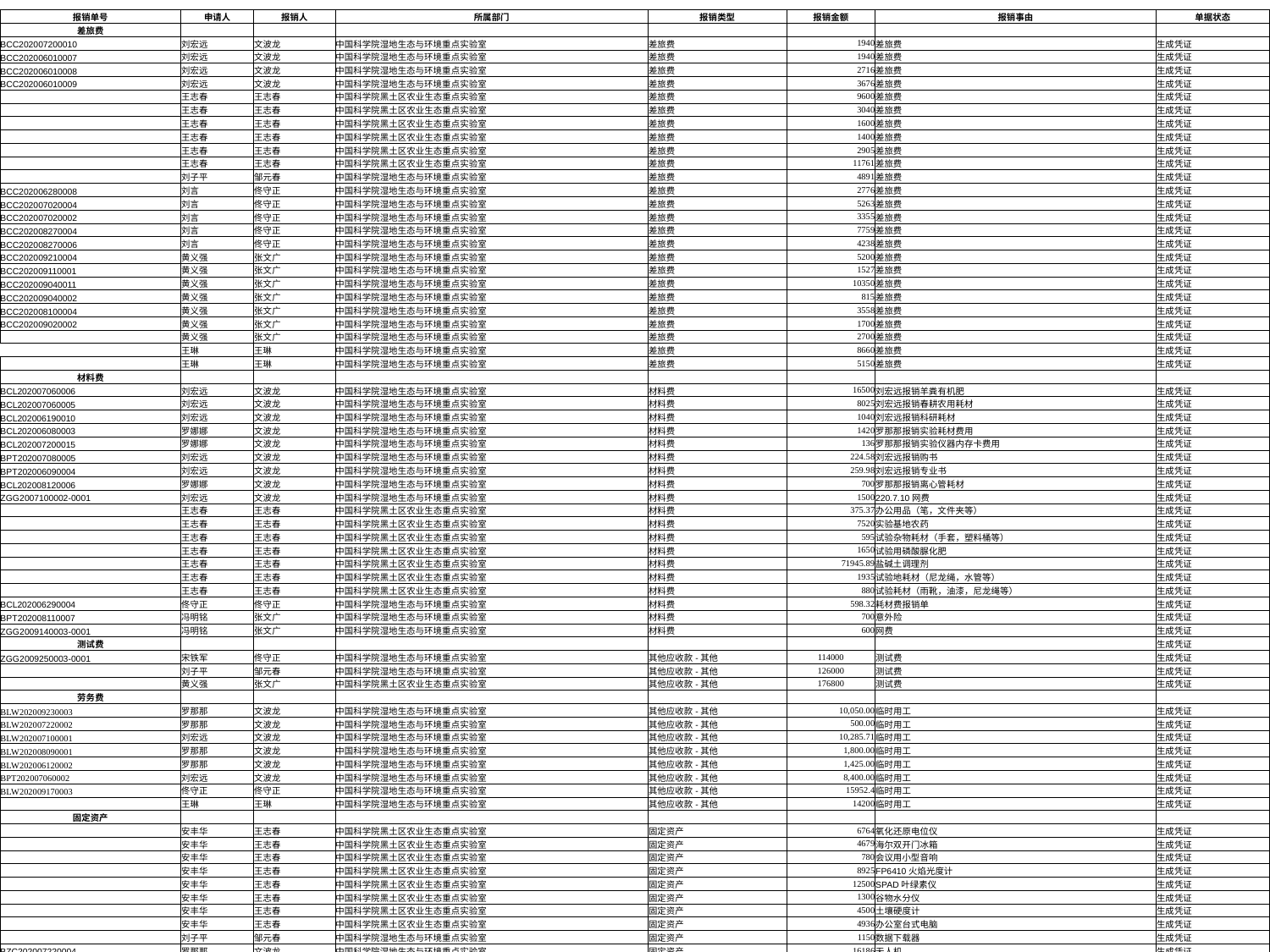

| 报销单号 | 申请人 | 报销人 | 所属部门 | 报销类型 | 报销金额 | 报销事由 | 单据状态 |
| --- | --- | --- | --- | --- | --- | --- | --- |
| 差旅费 |  |  |  |  |  |  |  |
| BCC202007200010 | 刘宏远 | 文波龙 | 中国科学院湿地生态与环境重点实验室 | 差旅费 | 1940 | 差旅费 | 生成凭证 |
| BCC202006010007 | 刘宏远 | 文波龙 | 中国科学院湿地生态与环境重点实验室 | 差旅费 | 1940 | 差旅费 | 生成凭证 |
| BCC202006010008 | 刘宏远 | 文波龙 | 中国科学院湿地生态与环境重点实验室 | 差旅费 | 2716 | 差旅费 | 生成凭证 |
| BCC202006010009 | 刘宏远 | 文波龙 | 中国科学院湿地生态与环境重点实验室 | 差旅费 | 3676 | 差旅费 | 生成凭证 |
|  | 王志春 | 王志春 | 中国科学院黑土区农业生态重点实验室 | 差旅费 | 9600 | 差旅费 | 生成凭证 |
|  | 王志春 | 王志春 | 中国科学院黑土区农业生态重点实验室 | 差旅费 | 3040 | 差旅费 | 生成凭证 |
|  | 王志春 | 王志春 | 中国科学院黑土区农业生态重点实验室 | 差旅费 | 1600 | 差旅费 | 生成凭证 |
|  | 王志春 | 王志春 | 中国科学院黑土区农业生态重点实验室 | 差旅费 | 1400 | 差旅费 | 生成凭证 |
|  | 王志春 | 王志春 | 中国科学院黑土区农业生态重点实验室 | 差旅费 | 2905 | 差旅费 | 生成凭证 |
|  | 王志春 | 王志春 | 中国科学院黑土区农业生态重点实验室 | 差旅费 | 11761 | 差旅费 | 生成凭证 |
|  | 刘子平 | 邹元春 | 中国科学院湿地生态与环境重点实验室 | 差旅费 | 4891 | 差旅费 | 生成凭证 |
| BCC202006280008 | 刘言 | 佟守正 | 中国科学院湿地生态与环境重点实验室 | 差旅费 | 2776 | 差旅费 | 生成凭证 |
| BCC202007020004 | 刘言 | 佟守正 | 中国科学院湿地生态与环境重点实验室 | 差旅费 | 5263 | 差旅费 | 生成凭证 |
| BCC202007020002 | 刘言 | 佟守正 | 中国科学院湿地生态与环境重点实验室 | 差旅费 | 3355 | 差旅费 | 生成凭证 |
| BCC202008270004 | 刘言 | 佟守正 | 中国科学院湿地生态与环境重点实验室 | 差旅费 | 7759 | 差旅费 | 生成凭证 |
| BCC202008270006 | 刘言 | 佟守正 | 中国科学院湿地生态与环境重点实验室 | 差旅费 | 4238 | 差旅费 | 生成凭证 |
| BCC202009210004 | 黄义强 | 张文广 | 中国科学院湿地生态与环境重点实验室 | 差旅费 | 5200 | 差旅费 | 生成凭证 |
| BCC202009110001 | 黄义强 | 张文广 | 中国科学院湿地生态与环境重点实验室 | 差旅费 | 1527 | 差旅费 | 生成凭证 |
| BCC202009040011 | 黄义强 | 张文广 | 中国科学院湿地生态与环境重点实验室 | 差旅费 | 10350 | 差旅费 | 生成凭证 |
| BCC202009040002 | 黄义强 | 张文广 | 中国科学院湿地生态与环境重点实验室 | 差旅费 | 815 | 差旅费 | 生成凭证 |
| BCC202008100004 | 黄义强 | 张文广 | 中国科学院湿地生态与环境重点实验室 | 差旅费 | 3558 | 差旅费 | 生成凭证 |
| BCC202009020002 | 黄义强 | 张文广 | 中国科学院湿地生态与环境重点实验室 | 差旅费 | 1700 | 差旅费 | 生成凭证 |
|  | 黄义强 | 张文广 | 中国科学院湿地生态与环境重点实验室 | 差旅费 | 2700 | 差旅费 | 生成凭证 |
|  | 王琳 | 王琳 | 中国科学院湿地生态与环境重点实验室 | 差旅费 | 8660 | 差旅费 | 生成凭证 |
|  | 王琳 | 王琳 | 中国科学院湿地生态与环境重点实验室 | 差旅费 | 5150 | 差旅费 | 生成凭证 |
| 材料费 |  |  |  |  |  |  |  |
| BCL202007060006 | 刘宏远 | 文波龙 | 中国科学院湿地生态与环境重点实验室 | 材料费 | 16500 | 刘宏远报销羊粪有机肥 | 生成凭证 |
| BCL202007060005 | 刘宏远 | 文波龙 | 中国科学院湿地生态与环境重点实验室 | 材料费 | 8025 | 刘宏远报销春耕农用耗材 | 生成凭证 |
| BCL202006190010 | 刘宏远 | 文波龙 | 中国科学院湿地生态与环境重点实验室 | 材料费 | 1040 | 刘宏远报销科研耗材 | 生成凭证 |
| BCL202006080003 | 罗娜娜 | 文波龙 | 中国科学院湿地生态与环境重点实验室 | 材料费 | 1420 | 罗那那报销实验耗材费用 | 生成凭证 |
| BCL202007200015 | 罗娜娜 | 文波龙 | 中国科学院湿地生态与环境重点实验室 | 材料费 | 136 | 罗那那报销实验仪器内存卡费用 | 生成凭证 |
| BPT202007080005 | 刘宏远 | 文波龙 | 中国科学院湿地生态与环境重点实验室 | 材料费 | 224.58 | 刘宏远报销购书 | 生成凭证 |
| BPT202006090004 | 刘宏远 | 文波龙 | 中国科学院湿地生态与环境重点实验室 | 材料费 | 259.98 | 刘宏远报销专业书 | 生成凭证 |
| BCL202008120006 | 罗娜娜 | 文波龙 | 中国科学院湿地生态与环境重点实验室 | 材料费 | 700 | 罗那那报销离心管耗材 | 生成凭证 |
| ZGG2007100002-0001 | 刘宏远 | 文波龙 | 中国科学院湿地生态与环境重点实验室 | 材料费 | 1500 | 220.7.10网费 | 生成凭证 |
|  | 王志春 | 王志春 | 中国科学院黑土区农业生态重点实验室 | 材料费 | 375.37 | 办公用品（笔，文件夹等） | 生成凭证 |
|  | 王志春 | 王志春 | 中国科学院黑土区农业生态重点实验室 | 材料费 | 7520 | 实验基地农药 | 生成凭证 |
|  | 王志春 | 王志春 | 中国科学院黑土区农业生态重点实验室 | 材料费 | 595 | 试验杂物耗材（手套，塑料桶等） | 生成凭证 |
|  | 王志春 | 王志春 | 中国科学院黑土区农业生态重点实验室 | 材料费 | 1650 | 试验用磷酸脲化肥 | 生成凭证 |
|  | 王志春 | 王志春 | 中国科学院黑土区农业生态重点实验室 | 材料费 | 71945.89 | 盐碱土调理剂 | 生成凭证 |
|  | 王志春 | 王志春 | 中国科学院黑土区农业生态重点实验室 | 材料费 | 1935 | 试验地耗材（尼龙绳，水管等） | 生成凭证 |
|  | 王志春 | 王志春 | 中国科学院黑土区农业生态重点实验室 | 材料费 | 880 | 试验耗材（雨靴，油漆，尼龙绳等） | 生成凭证 |
| BCL202006290004 | 佟守正 | 佟守正 | 中国科学院湿地生态与环境重点实验室 | 材料费 | 598.32 | 耗材费报销单 | 生成凭证 |
| BPT202008110007 | 冯明铭 | 张文广 | 中国科学院湿地生态与环境重点实验室 | 材料费 | 700 | 意外险 | 生成凭证 |
| ZGG2009140003-0001 | 冯明铭 | 张文广 | 中国科学院湿地生态与环境重点实验室 | 材料费 | 600 | 网费 | 生成凭证 |
| 测试费 |  |  |  |  |  |  | 生成凭证 |
| ZGG2009250003-0001 | 宋铁军 | 佟守正 | 中国科学院湿地生态与环境重点实验室 | 其他应收款-其他 | 114000 | 测试费 | 生成凭证 |
|  | 刘子平 | 邹元春 | 中国科学院湿地生态与环境重点实验室 | 其他应收款-其他 | 126000 | 测试费 | 生成凭证 |
|  | 黄义强 | 张文广 | 中国科学院黑土区农业生态重点实验室 | 其他应收款-其他 | 176800 | 测试费 | 生成凭证 |
| 劳务费 |  |  |  |  |  |  |  |
| BLW202009230003 | 罗那那 | 文波龙 | 中国科学院湿地生态与环境重点实验室 | 其他应收款-其他 | 10,050.00 | 临时用工 | 生成凭证 |
| BLW202007220002 | 罗那那 | 文波龙 | 中国科学院湿地生态与环境重点实验室 | 其他应收款-其他 | 500.00 | 临时用工 | 生成凭证 |
| BLW202007100001 | 刘宏远 | 文波龙 | 中国科学院湿地生态与环境重点实验室 | 其他应收款-其他 | 10,285.71 | 临时用工 | 生成凭证 |
| BLW202008090001 | 罗那那 | 文波龙 | 中国科学院湿地生态与环境重点实验室 | 其他应收款-其他 | 1,800.00 | 临时用工 | 生成凭证 |
| BLW202006120002 | 罗那那 | 文波龙 | 中国科学院湿地生态与环境重点实验室 | 其他应收款-其他 | 1,425.00 | 临时用工 | 生成凭证 |
| BPT202007060002 | 刘宏远 | 文波龙 | 中国科学院湿地生态与环境重点实验室 | 其他应收款-其他 | 8,400.00 | 临时用工 | 生成凭证 |
| BLW202009170003 | 佟守正 | 佟守正 | 中国科学院湿地生态与环境重点实验室 | 其他应收款-其他 | 15952.4 | 临时用工 | 生成凭证 |
|  | 王琳 | 王琳 | 中国科学院湿地生态与环境重点实验室 | 其他应收款-其他 | 14200 | 临时用工 | 生成凭证 |
| 固定资产 |  |  |  |  |  |  |  |
|  | 安丰华 | 王志春 | 中国科学院黑土区农业生态重点实验室 | 固定资产 | 6764 | 氧化还原电位仪 | 生成凭证 |
|  | 安丰华 | 王志春 | 中国科学院黑土区农业生态重点实验室 | 固定资产 | 4679 | 海尔双开门冰箱 | 生成凭证 |
|  | 安丰华 | 王志春 | 中国科学院黑土区农业生态重点实验室 | 固定资产 | 780 | 会议用小型音响 | 生成凭证 |
|  | 安丰华 | 王志春 | 中国科学院黑土区农业生态重点实验室 | 固定资产 | 8925 | FP6410火焰光度计 | 生成凭证 |
|  | 安丰华 | 王志春 | 中国科学院黑土区农业生态重点实验室 | 固定资产 | 12500 | SPAD叶绿素仪 | 生成凭证 |
|  | 安丰华 | 王志春 | 中国科学院黑土区农业生态重点实验室 | 固定资产 | 1300 | 谷物水分仪 | 生成凭证 |
|  | 安丰华 | 王志春 | 中国科学院黑土区农业生态重点实验室 | 固定资产 | 4500 | 土壤硬度计 | 生成凭证 |
|  | 安丰华 | 王志春 | 中国科学院黑土区农业生态重点实验室 | 固定资产 | 4936 | 办公室台式电脑 | 生成凭证 |
|  | 刘子平 | 邹元春 | 中国科学院湿地生态与环境重点实验室 | 固定资产 | 1150 | 数据下载器 | 生成凭证 |
| BZC202007220004 | 罗那那 | 文波龙 | 中国科学院湿地生态与环境重点实验室 | 固定资产 | 16186 | 无人机 | 生成凭证 |
| BZC202006300005 | 罗那那 | 文波龙 | 中国科学院湿地生态与环境重点实验室 | 固定资产 | 3300 | 便携式土壤剪切力仪 | 生成凭证 |
| BZC202006300005 | 罗那那 | 文波龙 | 中国科学院湿地生态与环境重点实验室 | 固定资产 | 2700 | 便携式土壤透度仪 | 生成凭证 |
| JJK202009020010 | 刘子平 | 邹元春 | 中国科学院黑土区农业生态重点实验室 | 固定资产 | 34000 | 土壤比色系统 | 生成凭证 |